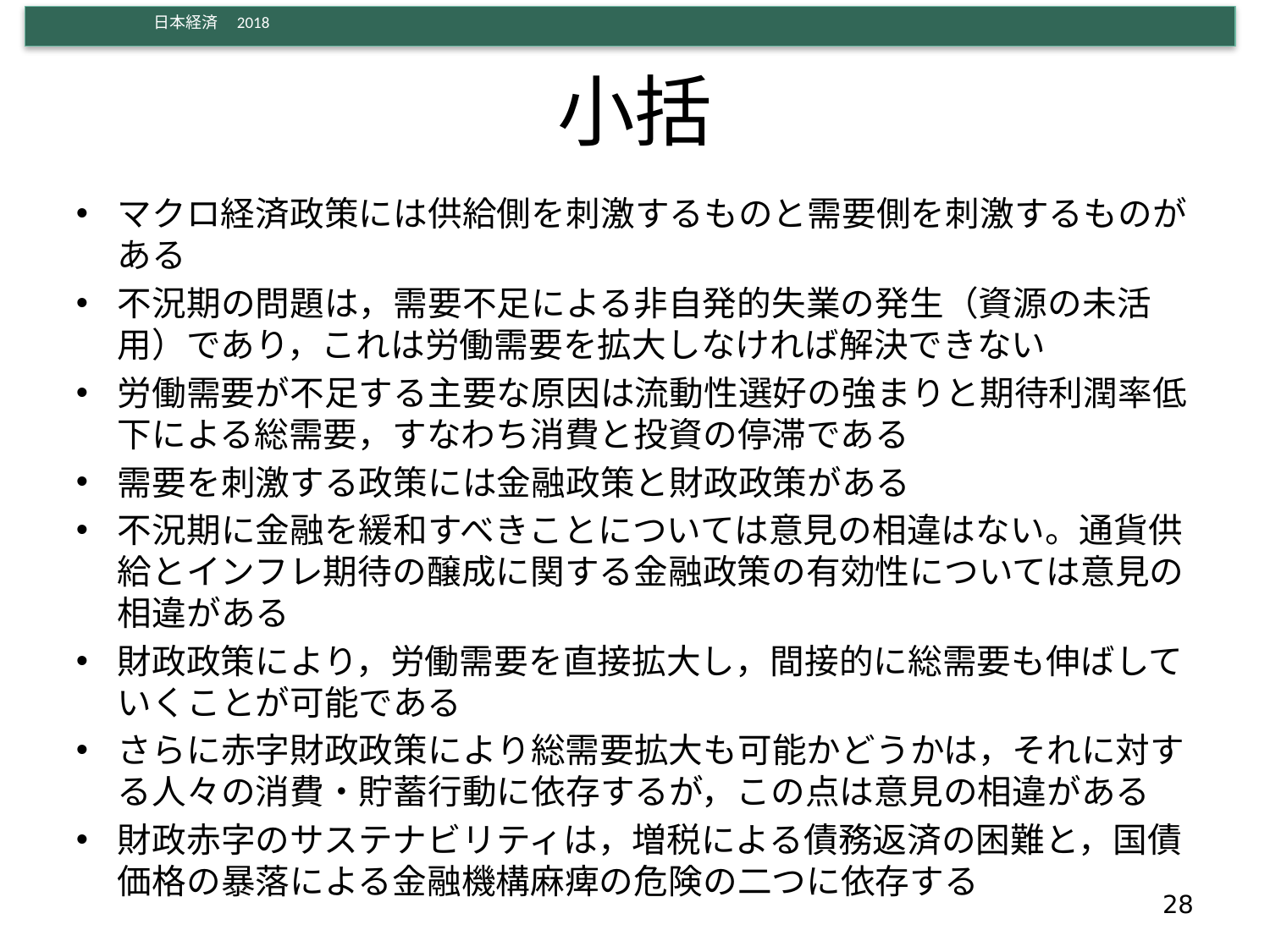

# 小括
マクロ経済政策には供給側を刺激するものと需要側を刺激するものがある
不況期の問題は，需要不足による非自発的失業の発生（資源の未活用）であり，これは労働需要を拡大しなければ解決できない
労働需要が不足する主要な原因は流動性選好の強まりと期待利潤率低下による総需要，すなわち消費と投資の停滞である
需要を刺激する政策には金融政策と財政政策がある
不況期に金融を緩和すべきことについては意見の相違はない。通貨供給とインフレ期待の醸成に関する金融政策の有効性については意見の相違がある
財政政策により，労働需要を直接拡大し，間接的に総需要も伸ばしていくことが可能である
さらに赤字財政政策により総需要拡大も可能かどうかは，それに対する人々の消費・貯蓄行動に依存するが，この点は意見の相違がある
財政赤字のサステナビリティは，増税による債務返済の困難と，国債価格の暴落による金融機構麻痺の危険の二つに依存する

28